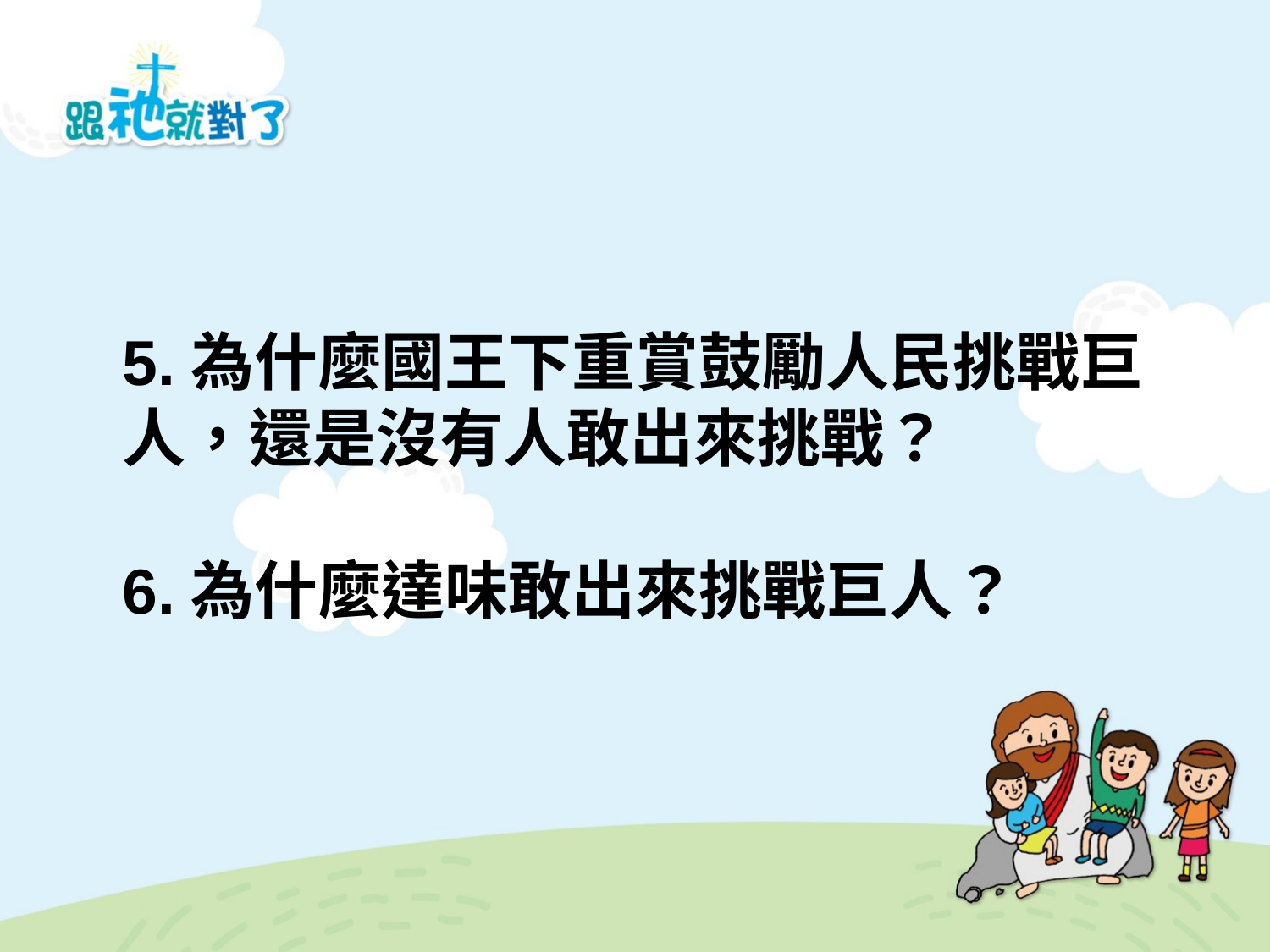

5.為什麼國王下重賞鼓勵人民挑戰巨人，還是沒有人敢出來挑戰？

6.為什麼達味敢出來挑戰巨人？